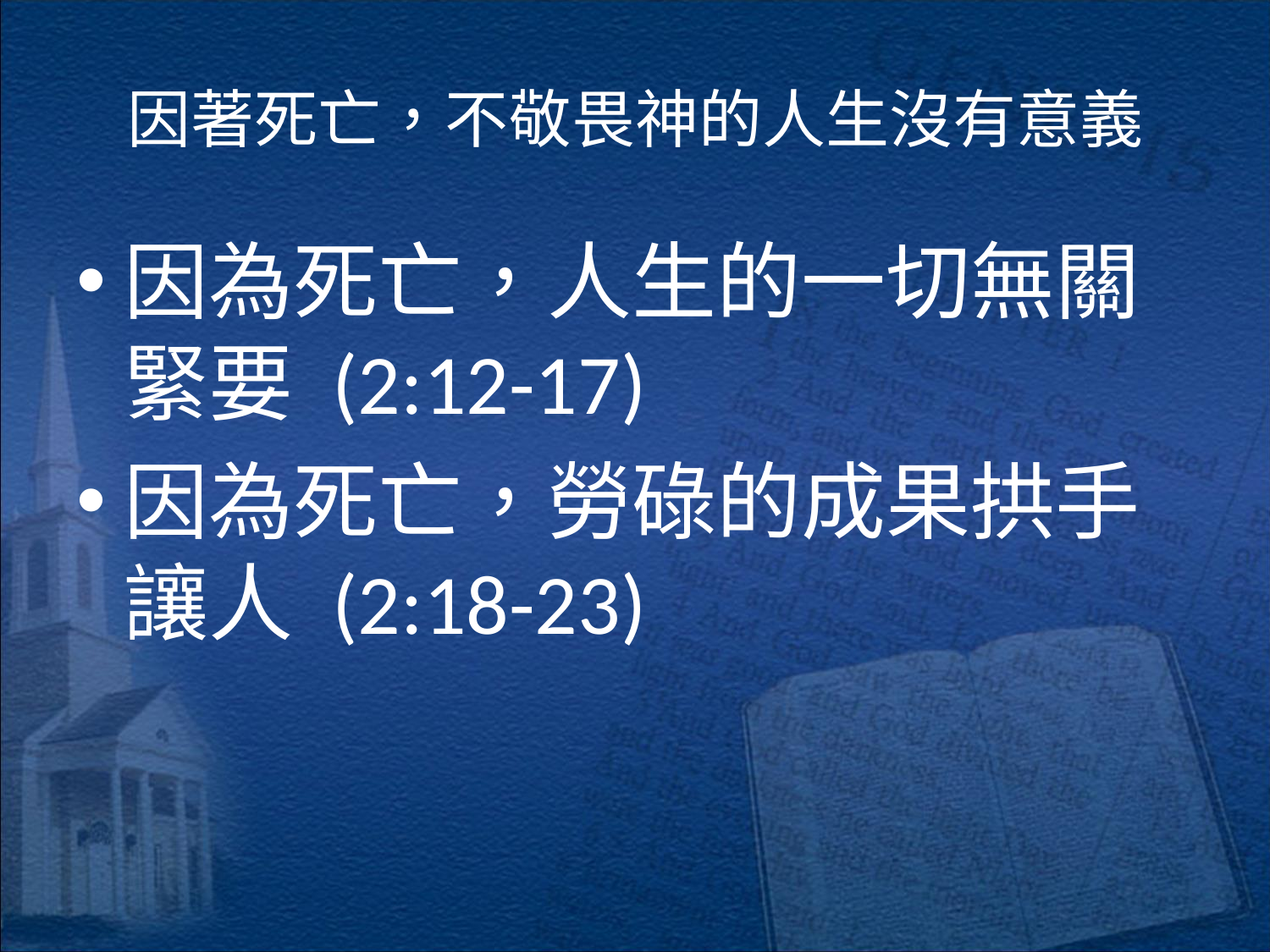

# 因著死亡，不敬畏神的人生沒有意義
因為死亡，人生的一切無關緊要 (2:12-17)
因為死亡，勞碌的成果拱手讓人 (2:18-23)